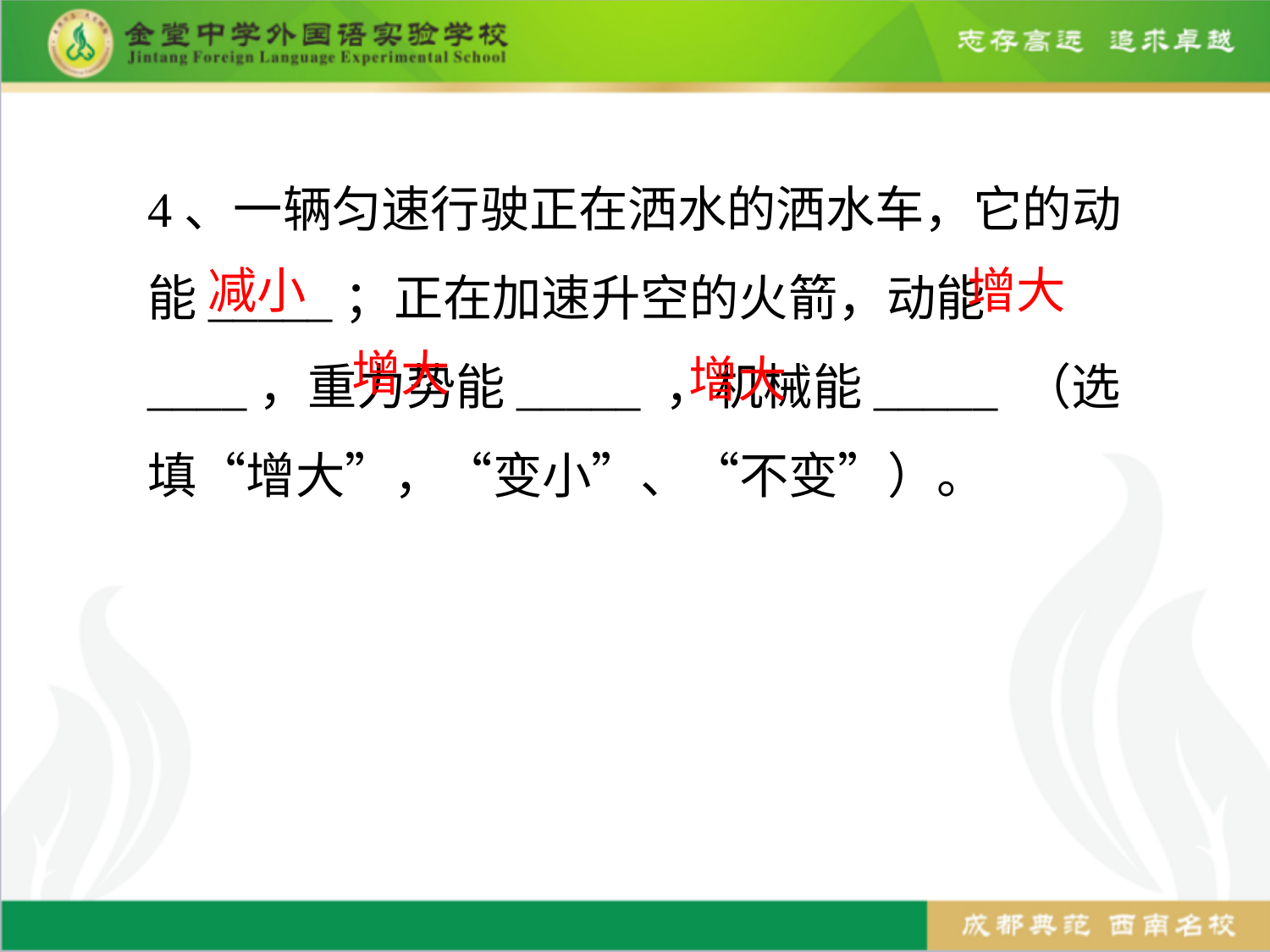

# 4、一辆匀速行驶正在洒水的洒水车，它的动能_____；正在加速升空的火箭，动能____，重力势能_____ ，机械能_____ （选填“增大”，“变小”、“不变”）。
减小
增大
增大
增大